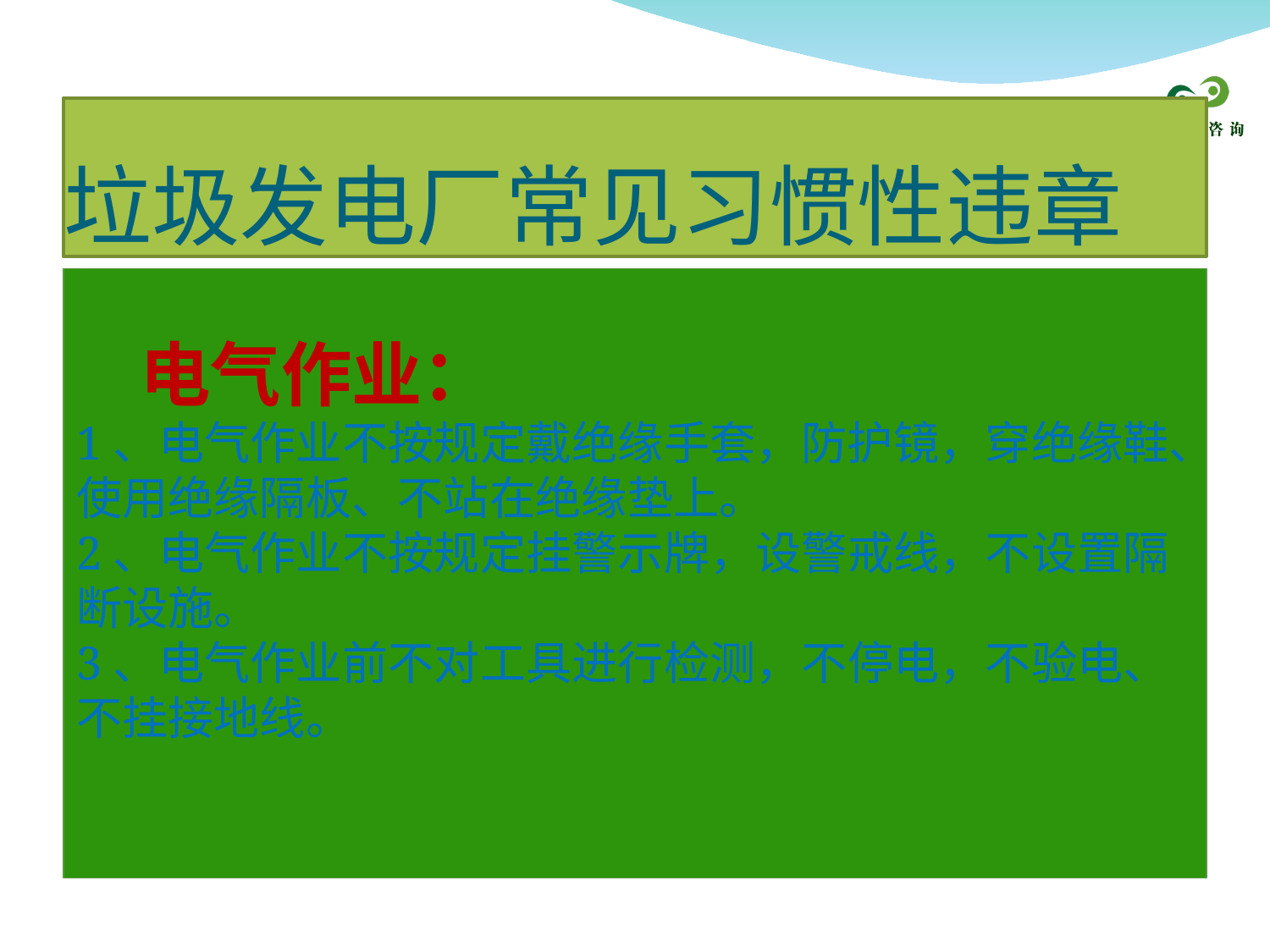

垃圾发电厂常见习惯性违章

    电气作业：
1、电气作业不按规定戴绝缘手套，防护镜，穿绝缘鞋、使用绝缘隔板、不站在绝缘垫上。
2、电气作业不按规定挂警示牌，设警戒线，不设置隔断设施。
3、电气作业前不对工具进行检测，不停电，不验电、不挂接地线。